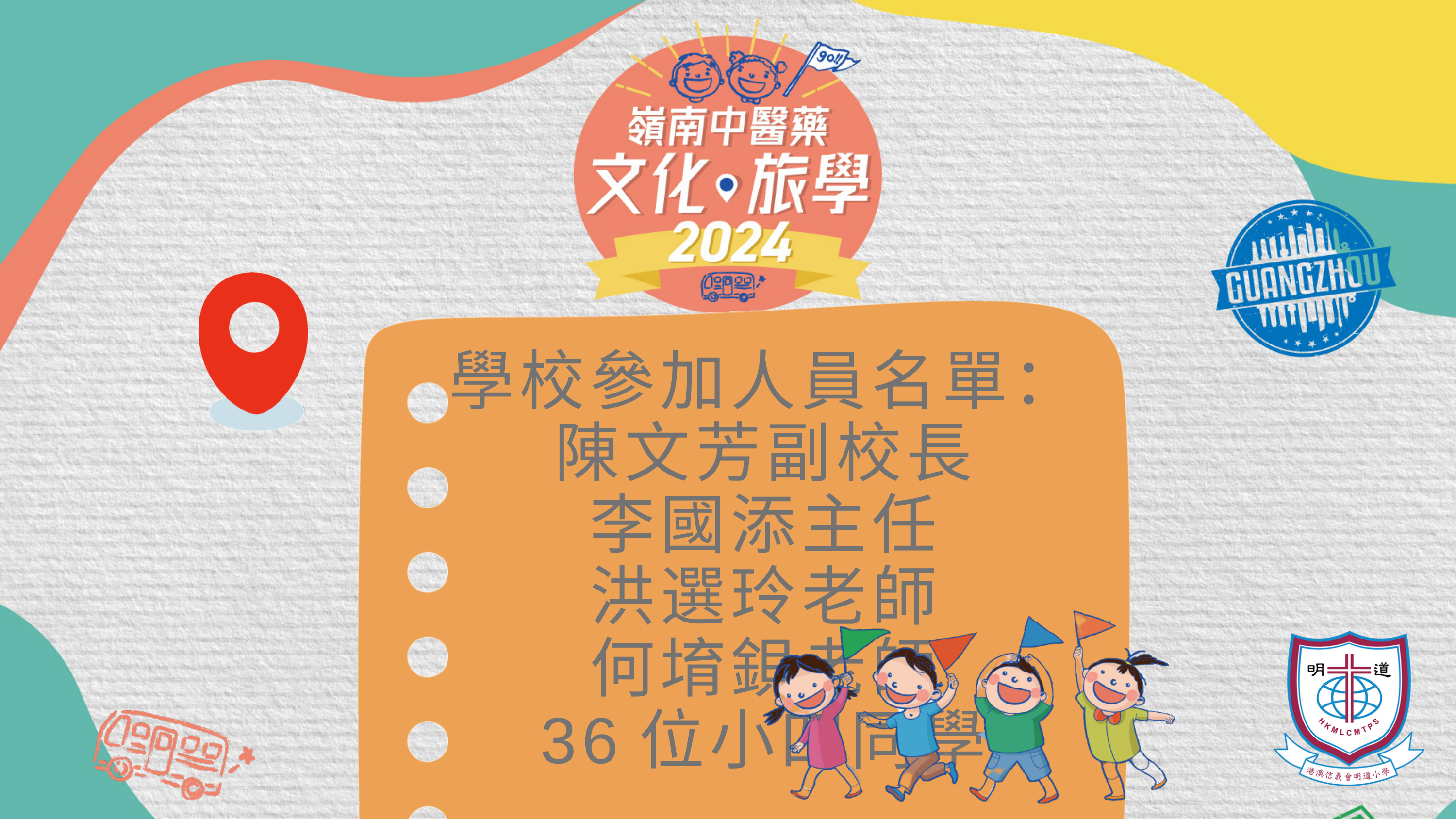

學校參加人員名單：
陳文芳副校長
李國添主任
洪選玲老師
何堉鋇老師
36位小四同學